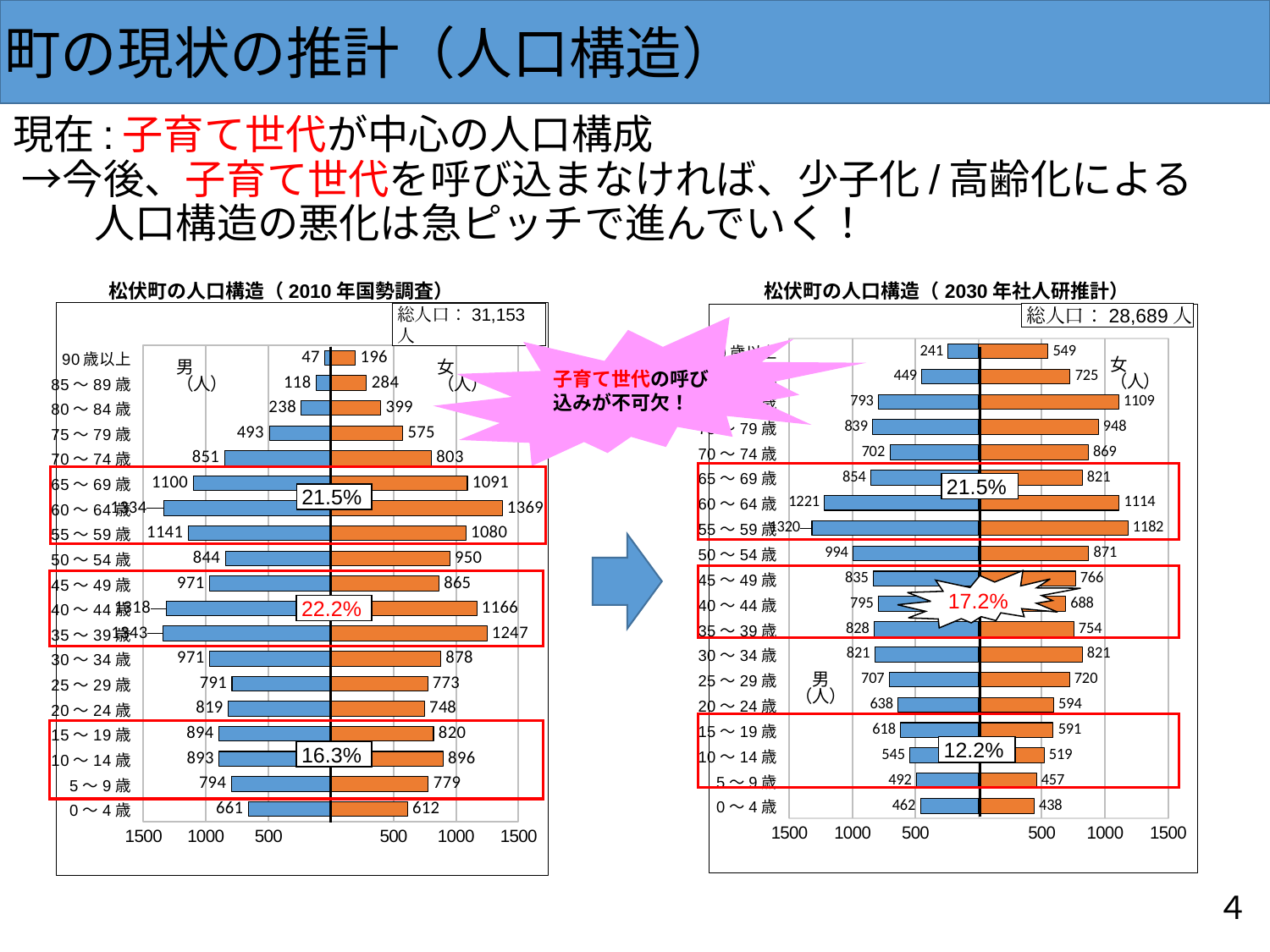

町の現状の推計（人口構造）
# 現在:子育て世代が中心の人口構成 →今後、子育て世代を呼び込まなければ、少子化/高齢化による 　　人口構造の悪化は急ピッチで進んでいく！
松伏町の人口構造（2010年国勢調査）　　　　　　　　　　　　　　　　松伏町の人口構造（2030年社人研推計）

### Chart

| Category |  |  |
|---|---|---|
| 0～4歳 | -661.0 | 612.0 |
| 5～9歳 | -794.0 | 779.0 |
| 10～14歳 | -893.0 | 896.0 |
| 15～19歳 | -894.0 | 820.0 |
| 20～24歳 | -819.0 | 748.0 |
| 25～29歳 | -791.0 | 773.0 |
| 30～34歳 | -971.0 | 878.0 |
| 35～39歳 | -1343.0 | 1247.0 |
| 40～44歳 | -1318.0 | 1166.0 |
| 45～49歳 | -971.0 | 865.0 |
| 50～54歳 | -844.0 | 950.0 |
| 55～59歳 | -1141.0 | 1080.0 |
| 60～64歳 | -1334.0 | 1369.0 |
| 65～69歳 | -1100.0 | 1091.0 |
| 70～74歳 | -851.0 | 803.0 |
| 75～79歳 | -493.0 | 575.0 |
| 80～84歳 | -238.0 | 399.0 |
| 85～89歳 | -118.0 | 284.0 |
| 90歳以上 | -47.0 | 196.0 |
総人口：31,153人
総人口：28,689人

### Chart

| Category |  |  |
|---|---|---|
| 0～4歳 | -461.82366511261284 | 438.16287012581955 |
| 5～9歳 | -491.60984050295804 | 457.415279066047 |
| 10～14歳 | -544.5821281698832 | 518.7647723859612 |
| 15～19歳 | -618.4404598261982 | 590.7852974262096 |
| 20～24歳 | -638.183936566966 | 593.520488698378 |
| 25～29歳 | -707.1932124629727 | 719.5438154689531 |
| 30～34歳 | -821.4878263830325 | 820.9377661271234 |
| 35～39歳 | -828.4465378506544 | 753.588061786058 |
| 40～44歳 | -794.5346810825974 | 688.4024297936986 |
| 45～49歳 | -834.8967297038893 | 766.2770367664034 |
| 50～54歳 | -993.902432134213 | 871.3662773443365 |
| 55～59歳 | -1319.8080711713105 | 1181.6455858282397 |
| 60～64歳 | -1220.6038899074842 | 1113.7142617082231 |
| 65～69歳 | -853.8933605123785 | 820.6942301284515 |
| 70～74歳 | -702.3972680102881 | 868.8639741242804 |
| 75～79歳 | -838.5702608509924 | 947.7253336984969 |
| 80～84歳 | -792.6756729536528 | 1109.0833085045074 |
| 85～89歳 | -448.9601859728312 | 724.7555252061395 |
| 90歳以上 | -241.09450910979578 | 549.0147658558863 |
子育て世代の呼び込みが不可欠！

21.5%
21.5%

17.2%
22.2%

12.2%
16.3%

４